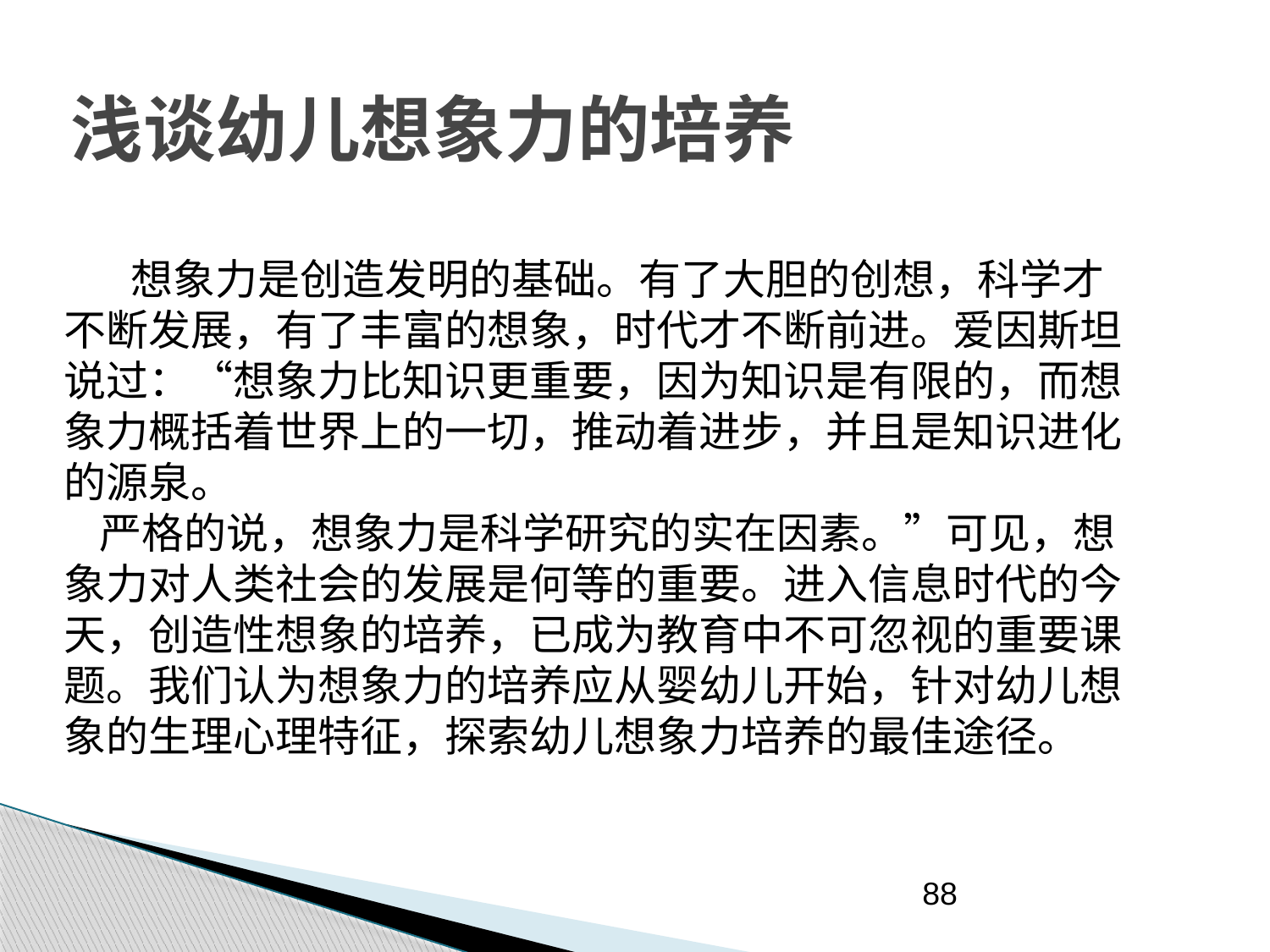

浅谈幼儿想象力的培养
　想象力是创造发明的基础。有了大胆的创想，科学才不断发展，有了丰富的想象，时代才不断前进。爱因斯坦说过：“想象力比知识更重要，因为知识是有限的，而想象力概括着世界上的一切，推动着进步，并且是知识进化的源泉。
严格的说，想象力是科学研究的实在因素。”可见，想象力对人类社会的发展是何等的重要。进入信息时代的今天，创造性想象的培养，已成为教育中不可忽视的重要课题。我们认为想象力的培养应从婴幼儿开始，针对幼儿想象的生理心理特征，探索幼儿想象力培养的最佳途径。
88